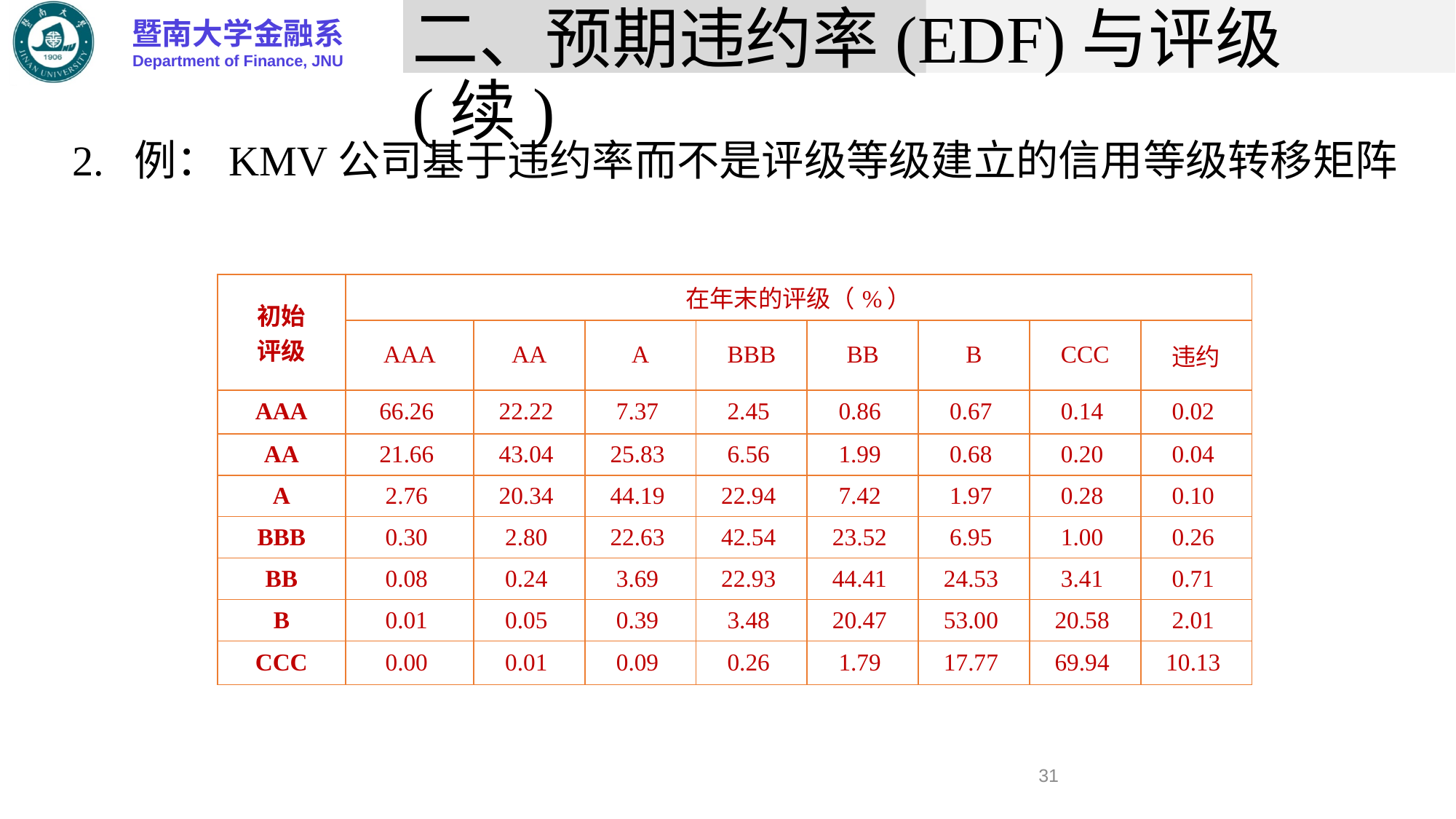

# 二、预期违约率(EDF)与评级(续)
2.	例：KMV公司基于违约率而不是评级等级建立的信用等级转移矩阵
| 初始 评级 | 在年末的评级（%） |  |  |  |  |  |  |  |
| --- | --- | --- | --- | --- | --- | --- | --- | --- |
|  | AAA | AA | A | BBB | BB | B | CCC | 违约 |
| AAA | 66.26 | 22.22 | 7.37 | 2.45 | 0.86 | 0.67 | 0.14 | 0.02 |
| AA | 21.66 | 43.04 | 25.83 | 6.56 | 1.99 | 0.68 | 0.20 | 0.04 |
| A | 2.76 | 20.34 | 44.19 | 22.94 | 7.42 | 1.97 | 0.28 | 0.10 |
| BBB | 0.30 | 2.80 | 22.63 | 42.54 | 23.52 | 6.95 | 1.00 | 0.26 |
| BB | 0.08 | 0.24 | 3.69 | 22.93 | 44.41 | 24.53 | 3.41 | 0.71 |
| B | 0.01 | 0.05 | 0.39 | 3.48 | 20.47 | 53.00 | 20.58 | 2.01 |
| CCC | 0.00 | 0.01 | 0.09 | 0.26 | 1.79 | 17.77 | 69.94 | 10.13 |
31